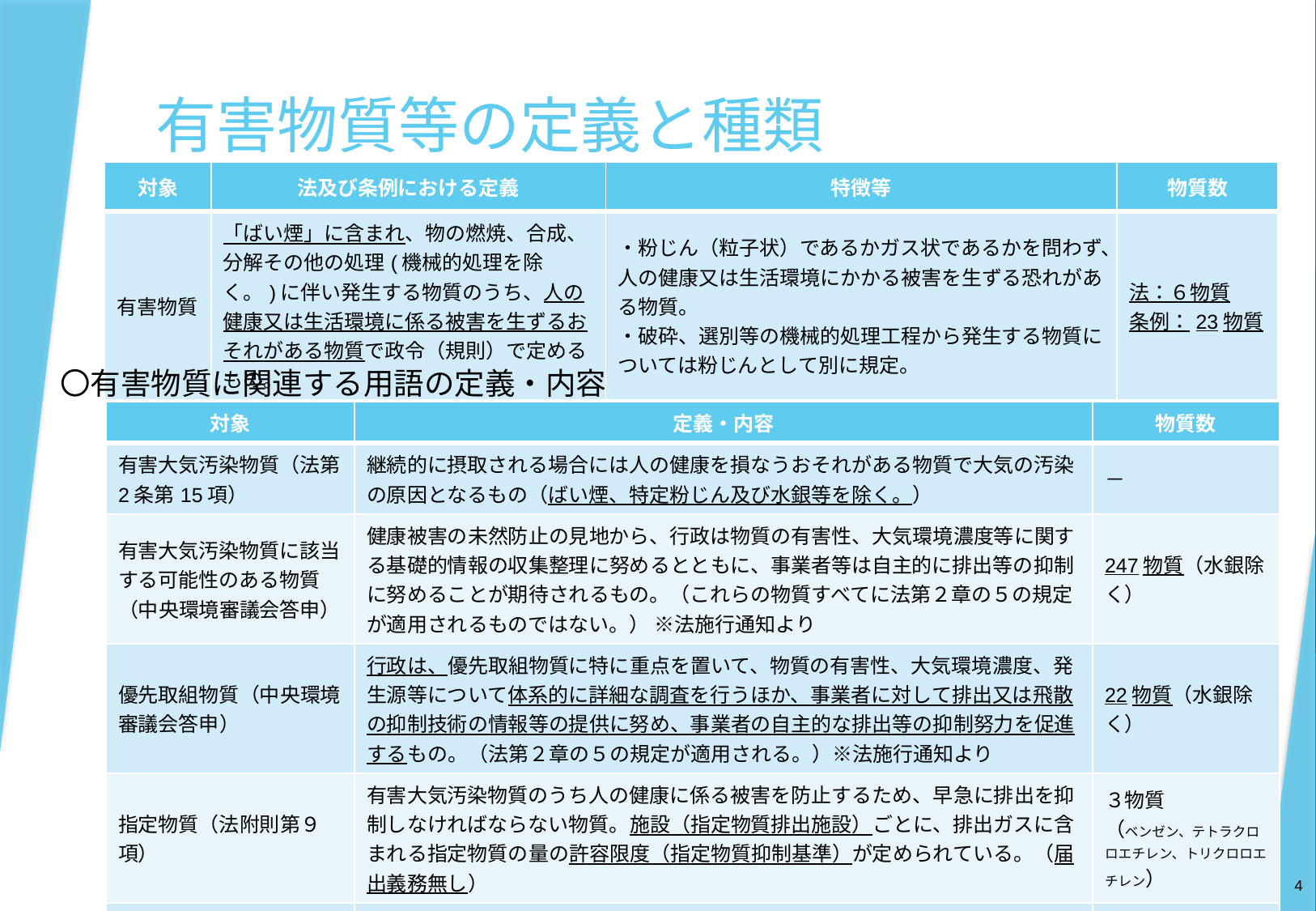

# 有害物質等の定義と種類
| 対象 | 法及び条例における定義 | 特徴等 | 物質数 |
| --- | --- | --- | --- |
| 有害物質 | 「ばい煙」に含まれ、物の燃焼、合成、分解その他の処理(機械的処理を除く。)に伴い発生する物質のうち、人の健康又は生活環境に係る被害を生ずるおそれがある物質で政令（規則）で定めるもの。 | ・粉じん（粒子状）であるかガス状であるかを問わず、人の健康又は生活環境にかかる被害を生ずる恐れがある物質。 ・破砕、選別等の機械的処理工程から発生する物質については粉じんとして別に規定。 | 法：６物質 条例：23物質 |
〇有害物質に関連する用語の定義・内容
| 対象 | 定義・内容 | 物質数 |
| --- | --- | --- |
| 有害大気汚染物質（法第2条第15項） | 継続的に摂取される場合には人の健康を損なうおそれがある物質で大気の汚染の原因となるもの（ばい煙、特定粉じん及び水銀等を除く。） | － |
| 有害大気汚染物質に該当する可能性のある物質（中央環境審議会答申） | 健康被害の未然防止の見地から、行政は物質の有害性、大気環境濃度等に関する基礎的情報の収集整理に努めるとともに、事業者等は自主的に排出等の抑制に努めることが期待されるもの。（これらの物質すべてに法第２章の５の規定が適用されるものではない。） ※法施行通知より | 247物質（水銀除く） |
| 優先取組物質（中央環境審議会答申） | 行政は、優先取組物質に特に重点を置いて、物質の有害性、大気環境濃度、発生源等について体系的に詳細な調査を行うほか、事業者に対して排出又は飛散の抑制技術の情報等の提供に努め、事業者の自主的な排出等の抑制努力を促進するもの。（法第２章の５の規定が適用される。）※法施行通知より | 22物質（水銀除く） |
| 指定物質（法附則第９項） | 有害大気汚染物質のうち人の健康に係る被害を防止するため、早急に排出を抑制しなければならない物質。施設（指定物質排出施設）ごとに、排出ガスに含まれる指定物質の量の許容限度（指定物質抑制基準）が定められている。（届出義務無し） | ３物質 （ベンゼン、テトラクロロエチレン、トリクロロエチレン） |
| 特定物質（法第17条第1項） | 分解その他の化学的処理に伴い発生する物質のうち人の健康若しくは生活環境に係る被害を生ずるおそれがあるものとして政令で定めるもの。 ※事故時における大気汚染防止のための措置の対象物質 | 28物質 |

4